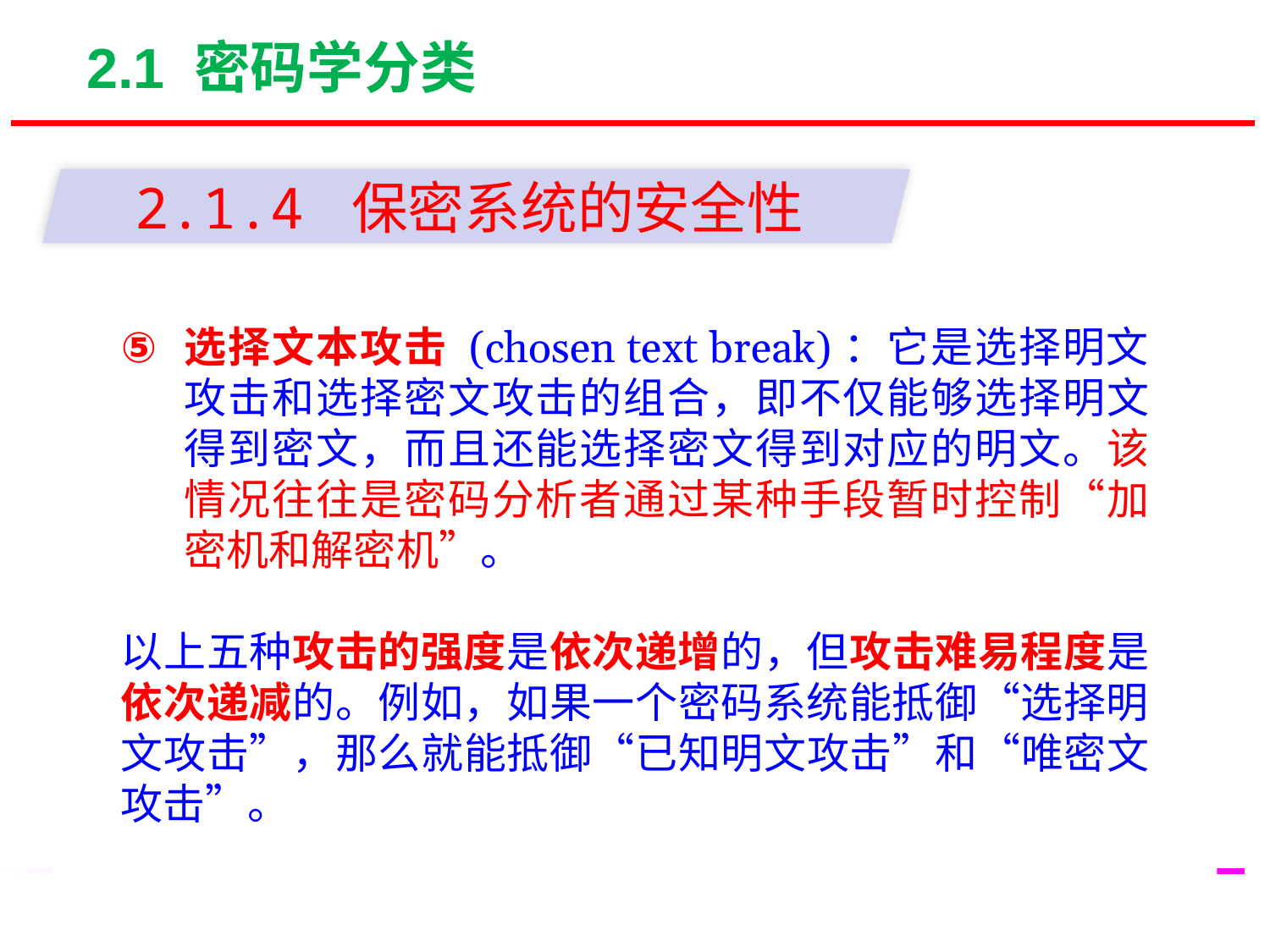

2.1 密码学分类
2.1.4 保密系统的安全性
选择文本攻击 (chosen text break)：它是选择明文攻击和选择密文攻击的组合，即不仅能够选择明文得到密文，而且还能选择密文得到对应的明文。该情况往往是密码分析者通过某种手段暂时控制“加密机和解密机”。

以上五种攻击的强度是依次递增的，但攻击难易程度是依次递减的。例如，如果一个密码系统能抵御“选择明文攻击”，那么就能抵御“已知明文攻击”和“唯密文攻击”。